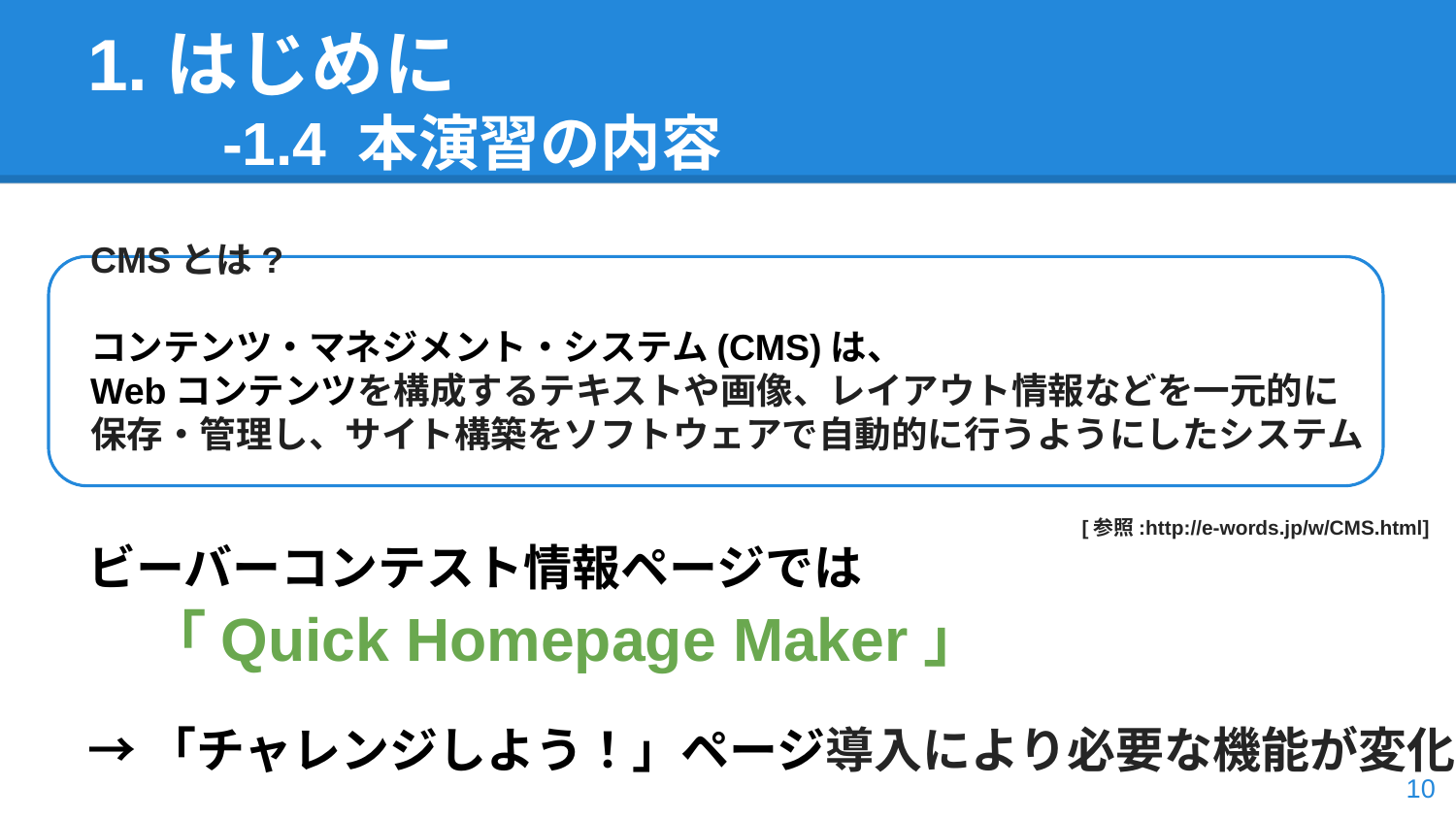

# 1.はじめに
-1.4 本演習の内容
CMSとは?

コンテンツ・マネジメント・システム(CMS)は、
Webコンテンツを構成するテキストや画像、レイアウト情報などを一元的に
保存・管理し、サイト構築をソフトウェアで自動的に行うようにしたシステム

 [参照:http://e-words.jp/w/CMS.html]
ビーバーコンテスト情報ページでは
「Quick Homepage Maker」
→「チャレンジしよう！」ページ導入により必要な機能が変化
10